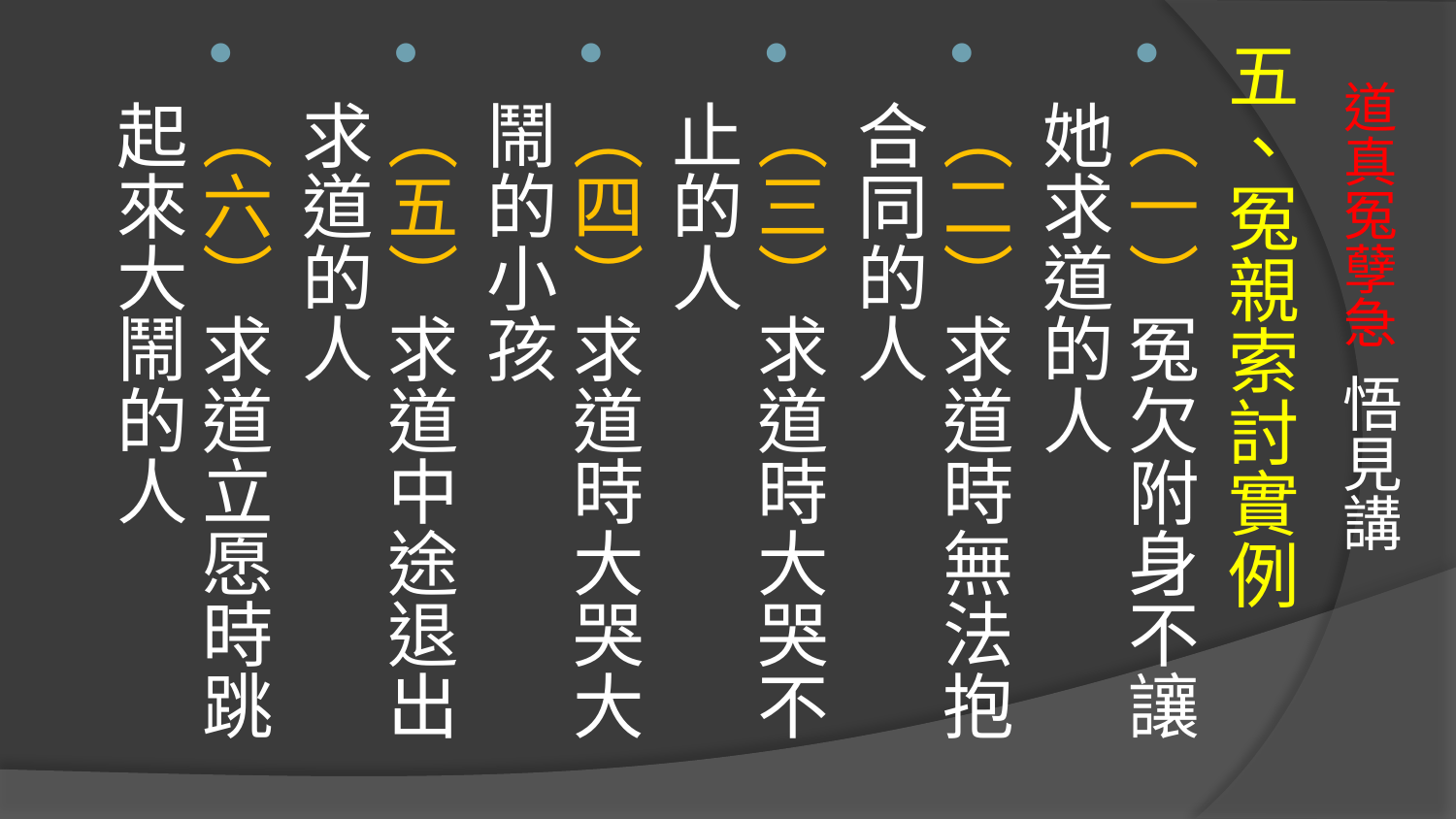

五、冤親索討實例
（一）冤欠附身不讓她求道的人
（二）求道時無法抱合同的人
（三）求道時大哭不止的人
（四）求道時大哭大鬧的小孩
（五）求道中途退出求道的人
（六）求道立愿時跳起來大鬧的人
# 道真冤孽急  悟見講